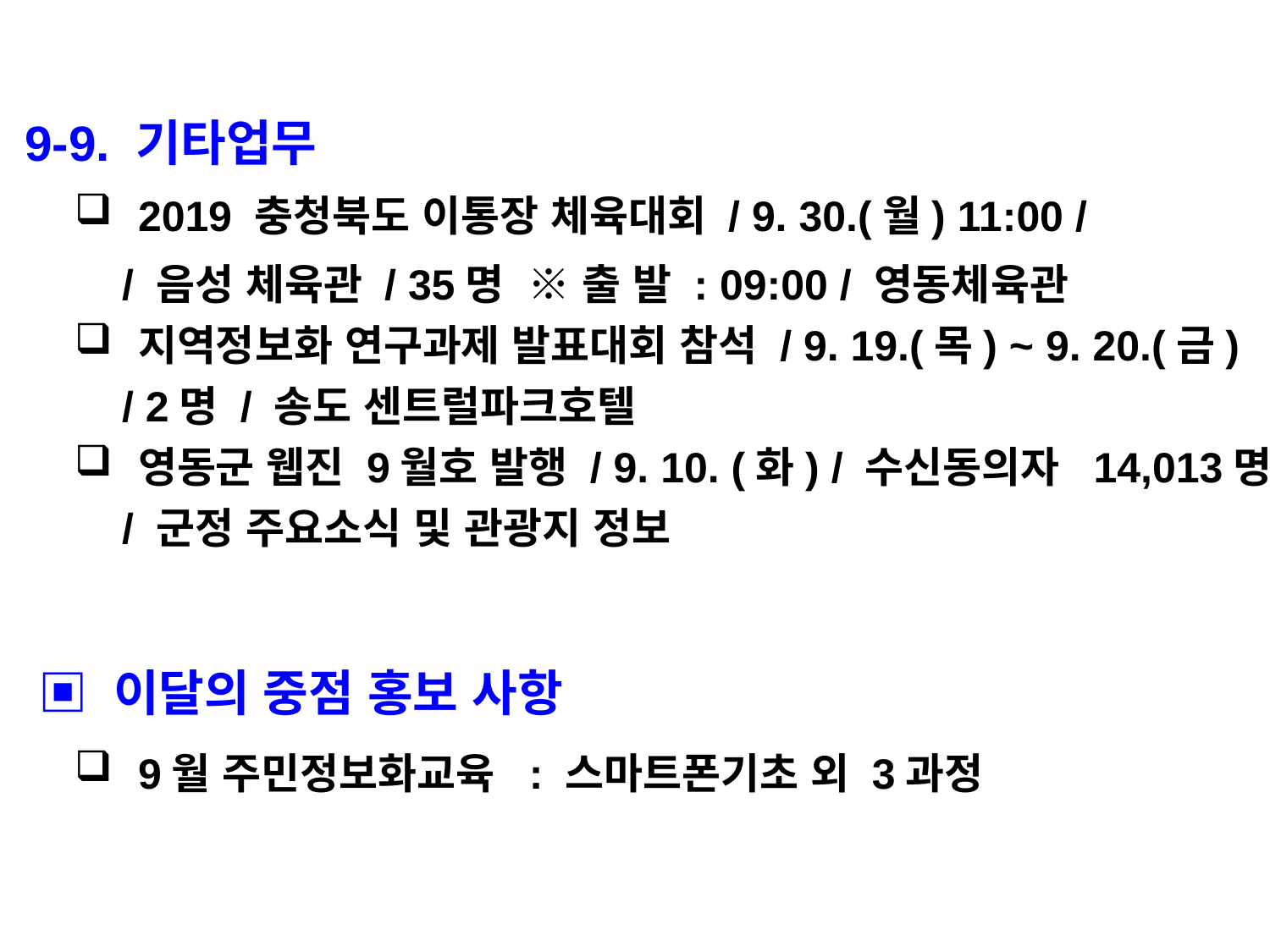

9-9. 기타업무
2019 충청북도 이통장 체육대회 / 9. 30.(월) 11:00 /
    / 음성 체육관 / 35명  ※ 출 발 : 09:00 / 영동체육관
지역정보화 연구과제 발표대회 참석 / 9. 19.(목) ~ 9. 20.(금)
    / 2명 / 송도 센트럴파크호텔
영동군 웹진 9월호 발행 / 9. 10. (화) / 수신동의자  14,013명
    / 군정 주요소식 및 관광지 정보

  ▣ 이달의 중점 홍보 사항
9월 주민정보화교육  : 스마트폰기초 외 3과정